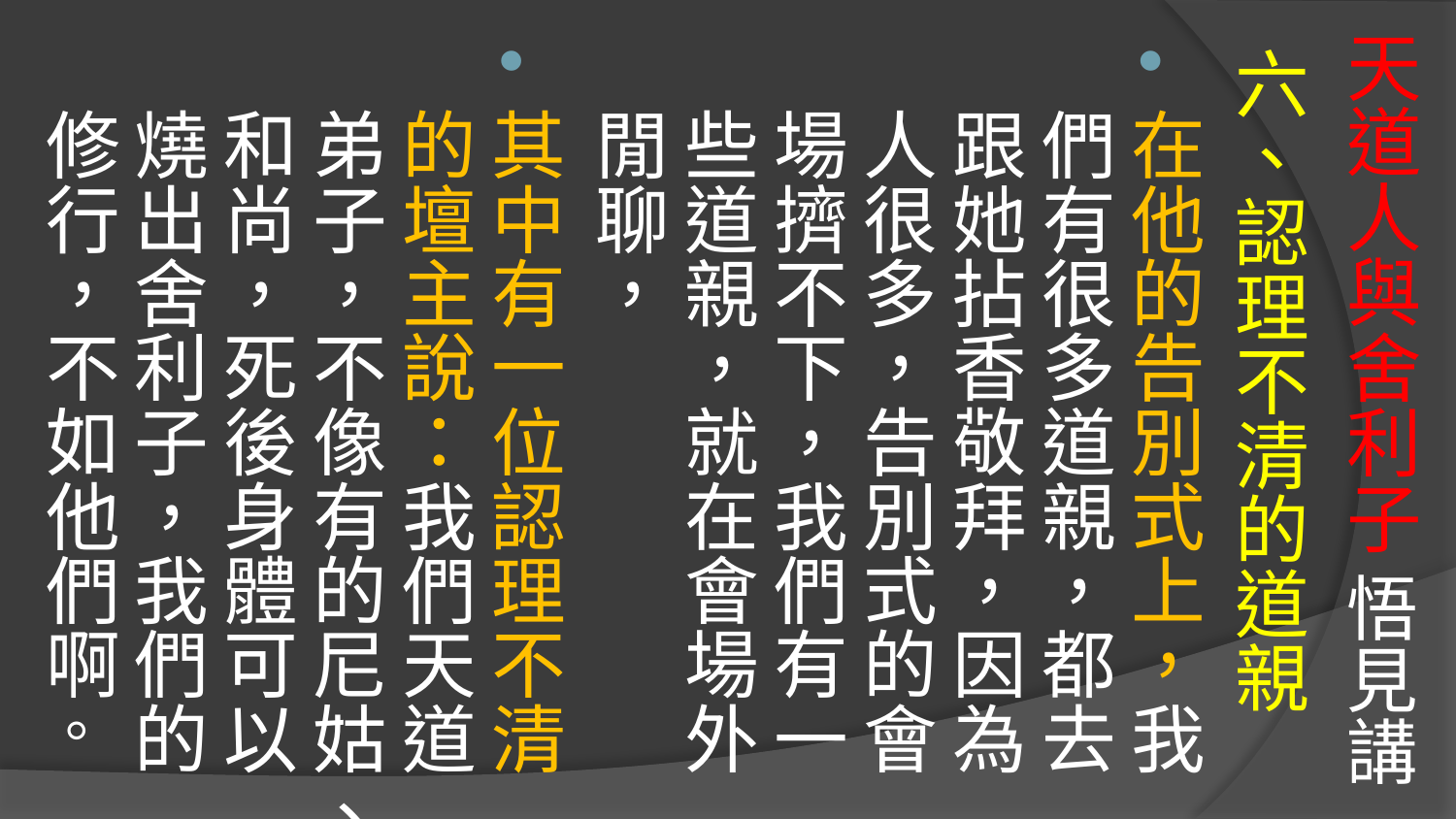

# 天道人與舍利子 悟見講
六、認理不清的道親
在他的告別式上，我們有很多道親，都去跟她拈香敬拜，因為人很多，告別式的會場擠不下，我們有一些道親，就在會場外閒聊，
其中有一位認理不清的壇主說：我們天道弟子，不像有的尼姑、和尚，死後身體可以燒出舍利子，我們的修行，不如他們啊。